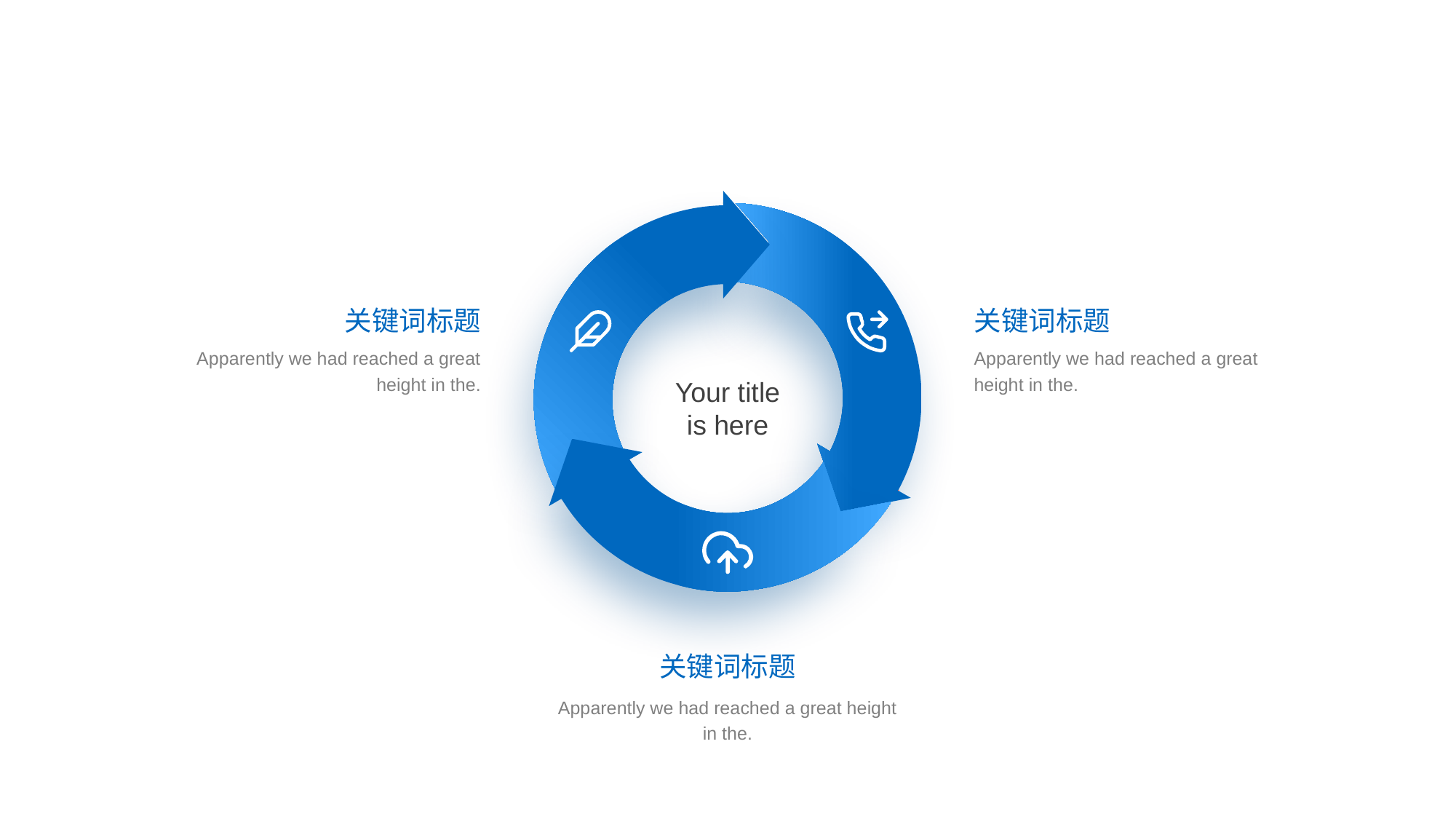

关键词标题
关键词标题

Apparently we had reached a great height in the.
Apparently we had reached a great height in the.
Your title
is here

关键词标题
Apparently we had reached a great height in the.